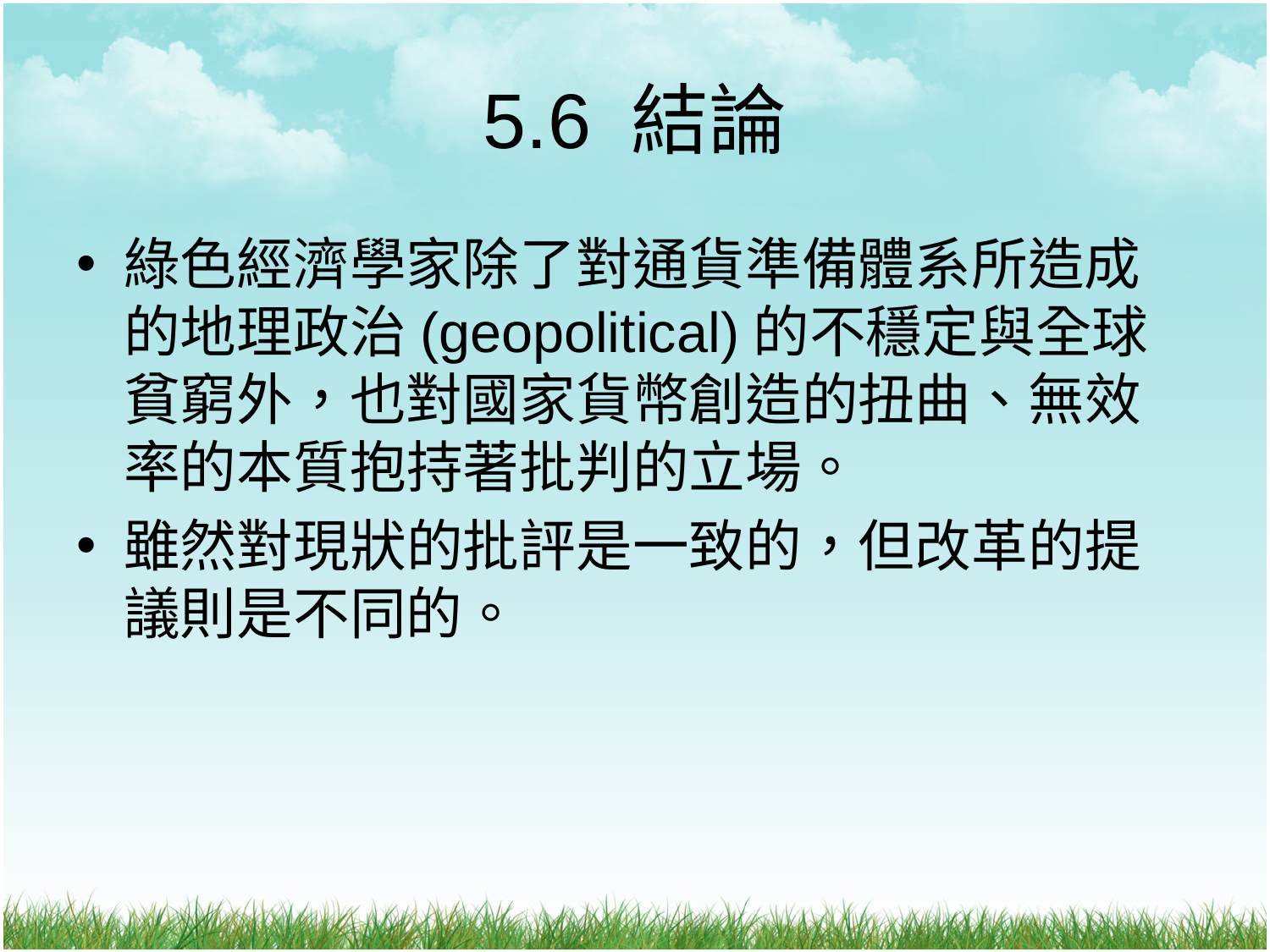

# 5.6 結論
綠色經濟學家除了對通貨準備體系所造成的地理政治(geopolitical)的不穩定與全球貧窮外，也對國家貨幣創造的扭曲、無效率的本質抱持著批判的立場。
雖然對現狀的批評是一致的，但改革的提議則是不同的。